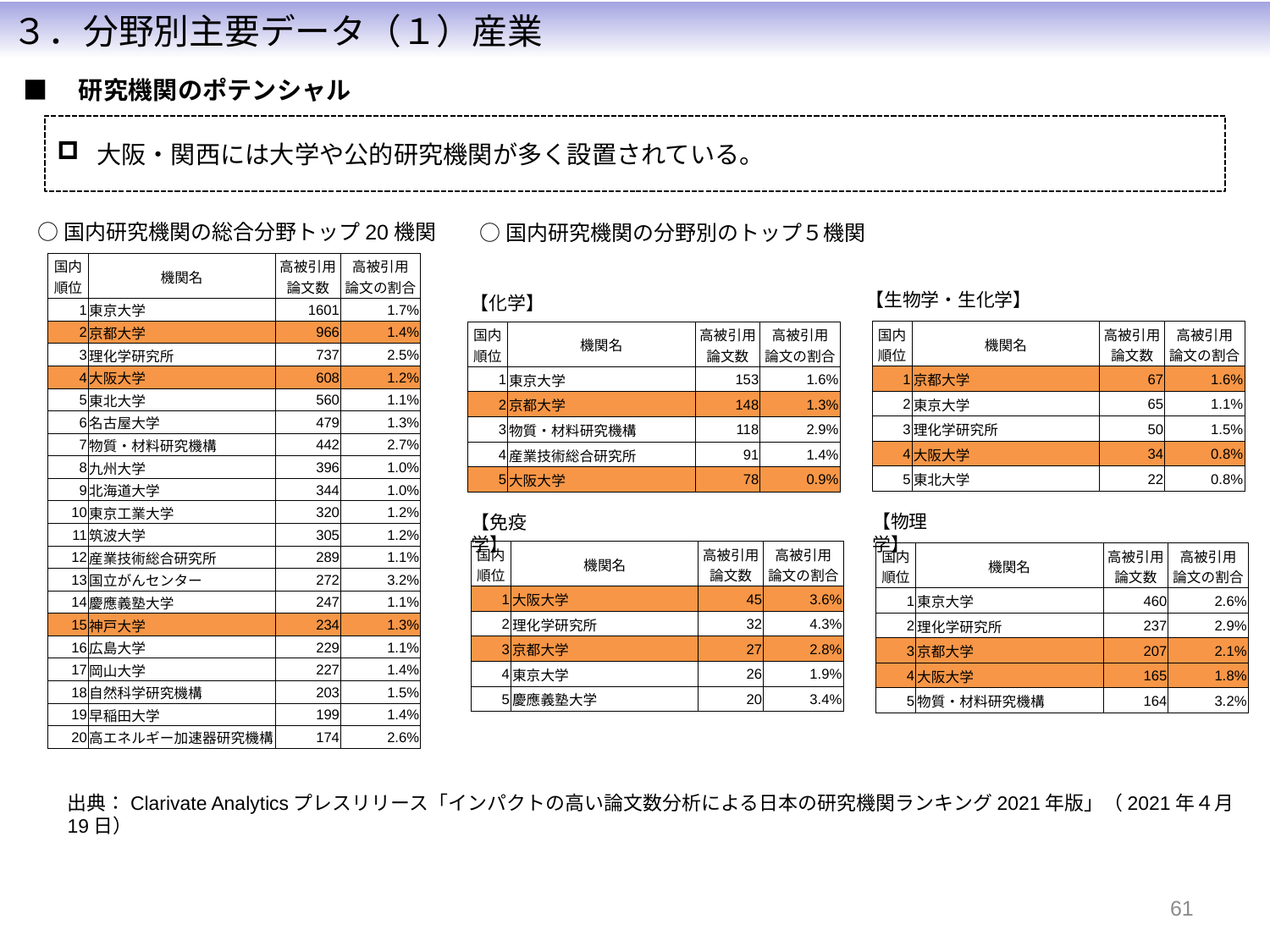

３．分野別主要データ（１）産業
■　研究機関のポテンシャル
大阪・関西には大学や公的研究機関が多く設置されている。
○国内研究機関の総合分野トップ20機関
○国内研究機関の分野別のトップ５機関
| 国内 順位 | 機関名 | 高被引用論文数 | 高被引用 論文の割合 |
| --- | --- | --- | --- |
| 1 | 東京大学 | 1601 | 1.7% |
| 2 | 京都大学 | 966 | 1.4% |
| 3 | 理化学研究所 | 737 | 2.5% |
| 4 | 大阪大学 | 608 | 1.2% |
| 5 | 東北大学 | 560 | 1.1% |
| 6 | 名古屋大学 | 479 | 1.3% |
| 7 | 物質・材料研究機構 | 442 | 2.7% |
| 8 | 九州大学 | 396 | 1.0% |
| 9 | 北海道大学 | 344 | 1.0% |
| 10 | 東京工業大学 | 320 | 1.2% |
| 11 | 筑波大学 | 305 | 1.2% |
| 12 | 産業技術総合研究所 | 289 | 1.1% |
| 13 | 国立がんセンター | 272 | 3.2% |
| 14 | 慶應義塾大学 | 247 | 1.1% |
| 15 | 神戸大学 | 234 | 1.3% |
| 16 | 広島大学 | 229 | 1.1% |
| 17 | 岡山大学 | 227 | 1.4% |
| 18 | 自然科学研究機構 | 203 | 1.5% |
| 19 | 早稲田大学 | 199 | 1.4% |
| 20 | 高エネルギー加速器研究機構 | 174 | 2.6% |
【生物学・生化学】
【化学】
| 国内順位 | 機関名 | 高被引用論文数 | 高被引用 論文の割合 |
| --- | --- | --- | --- |
| 1 | 京都大学 | 67 | 1.6% |
| 2 | 東京大学 | 65 | 1.1% |
| 3 | 理化学研究所 | 50 | 1.5% |
| 4 | 大阪大学 | 34 | 0.8% |
| 5 | 東北大学 | 22 | 0.8% |
| 国内順位 | 機関名 | 高被引用論文数 | 高被引用 論文の割合 |
| --- | --- | --- | --- |
| 1 | 東京大学 | 153 | 1.6% |
| 2 | 京都大学 | 148 | 1.3% |
| 3 | 物質・材料研究機構 | 118 | 2.9% |
| 4 | 産業技術総合研究所 | 91 | 1.4% |
| 5 | 大阪大学 | 78 | 0.9% |
【物理学】
【免疫学】
| 国内順位 | 機関名 | 高被引用論文数 | 高被引用 論文の割合 |
| --- | --- | --- | --- |
| 1 | 大阪大学 | 45 | 3.6% |
| 2 | 理化学研究所 | 32 | 4.3% |
| 3 | 京都大学 | 27 | 2.8% |
| 4 | 東京大学 | 26 | 1.9% |
| 5 | 慶應義塾大学 | 20 | 3.4% |
| 国内順位 | 機関名 | 高被引用論文数 | 高被引用 論文の割合 |
| --- | --- | --- | --- |
| 1 | 東京大学 | 460 | 2.6% |
| 2 | 理化学研究所 | 237 | 2.9% |
| 3 | 京都大学 | 207 | 2.1% |
| 4 | 大阪大学 | 165 | 1.8% |
| 5 | 物質・材料研究機構 | 164 | 3.2% |
出典：Clarivate Analyticsプレスリリース「インパクトの高い論文数分析による日本の研究機関ランキング2021年版」（2021年４月19日）
61